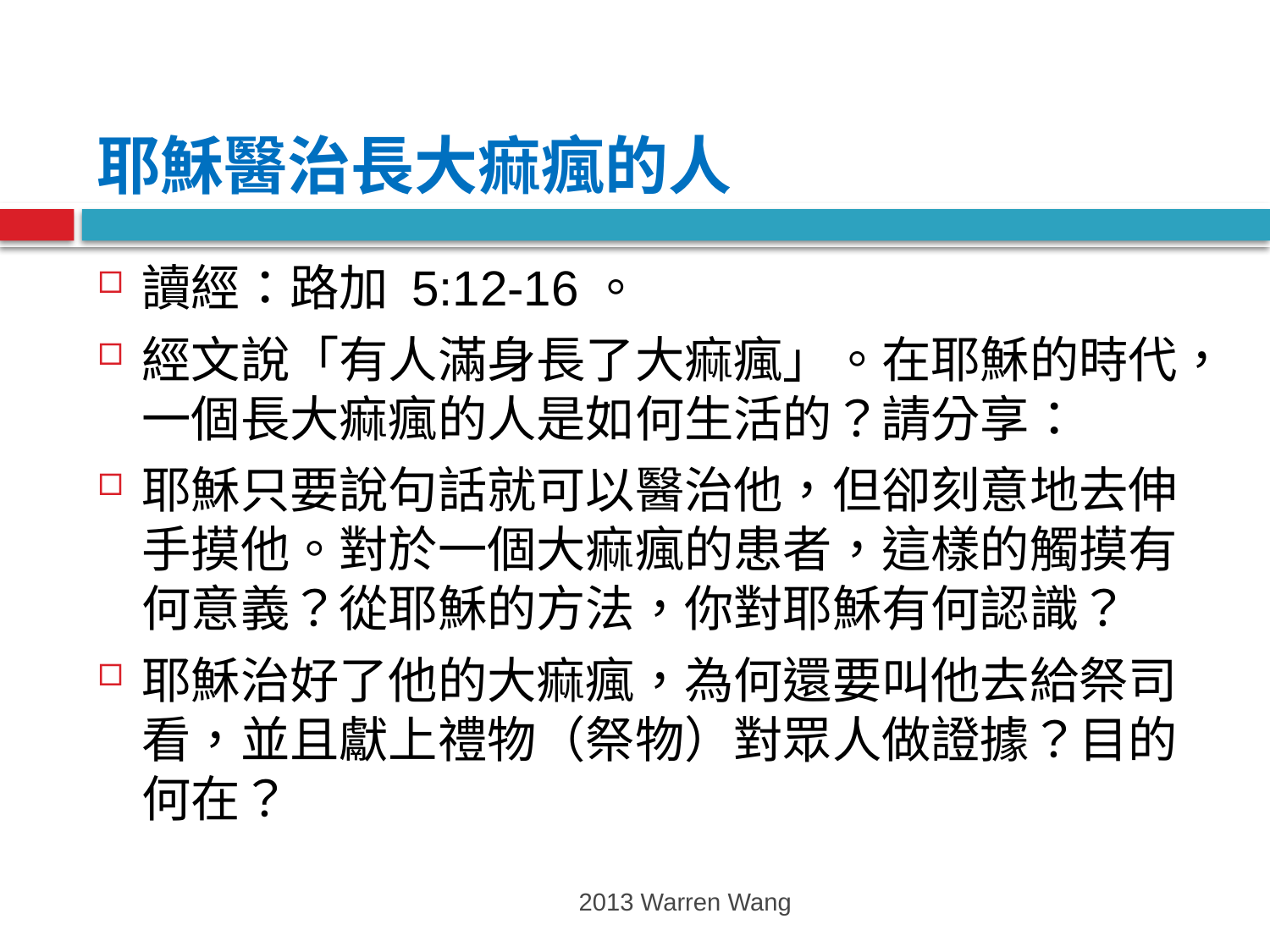

# 耶穌醫治長大痲瘋的人
讀經：路加 5:12-16。
經文說「有人滿身長了大痲瘋」。在耶穌的時代，一個長大痲瘋的人是如何生活的？請分享：
耶穌只要說句話就可以醫治他，但卻刻意地去伸手摸他。對於一個大痲瘋的患者，這樣的觸摸有何意義？從耶穌的方法，你對耶穌有何認識？
耶穌治好了他的大痲瘋，為何還要叫他去給祭司看，並且獻上禮物（祭物）對眾人做證據？目的何在？
2013 Warren Wang